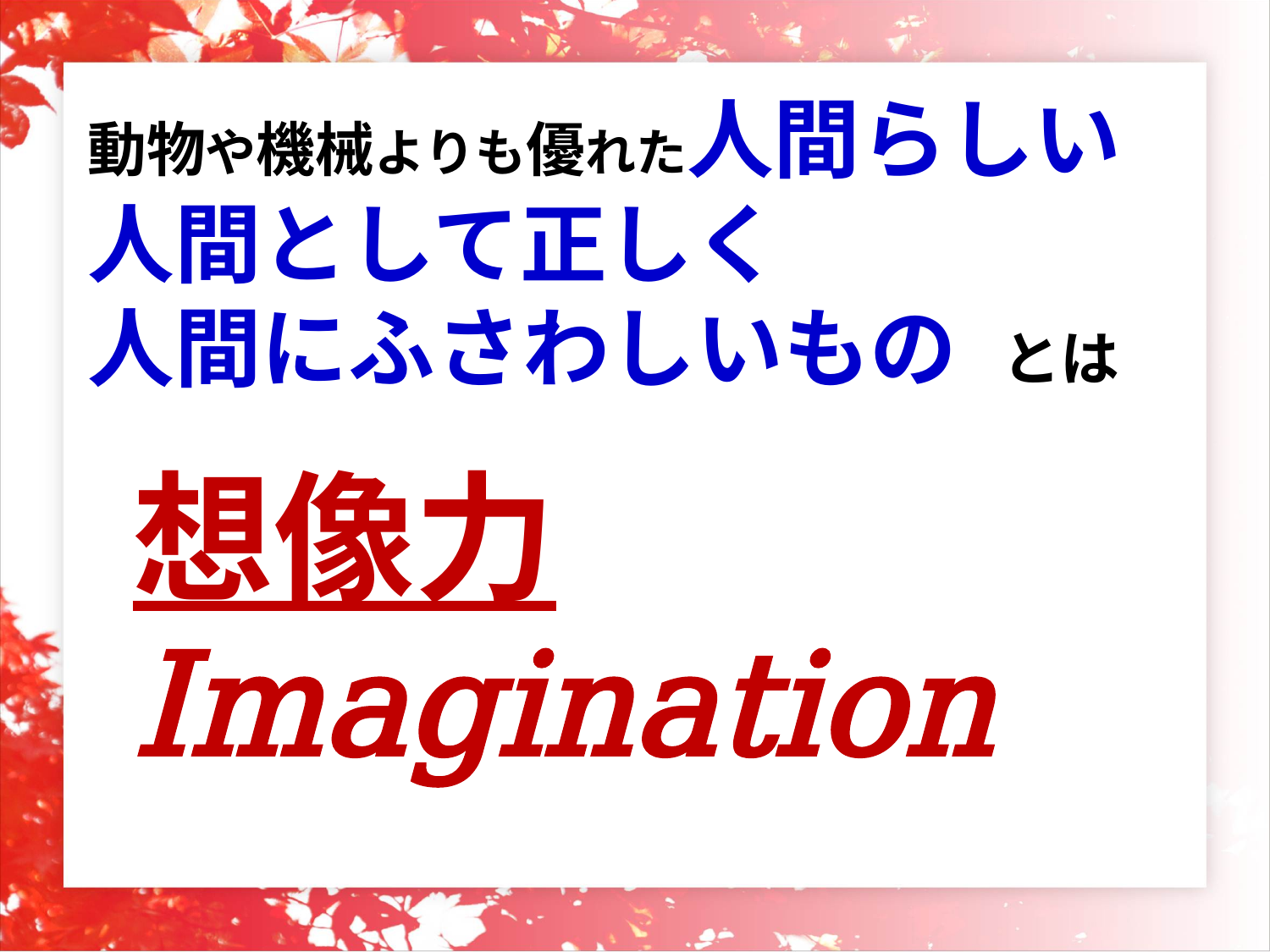

# 動物や機械よりも優れた人間らしい 人間として正しく 人間にふさわしいもの　とは
想像力
Imagination